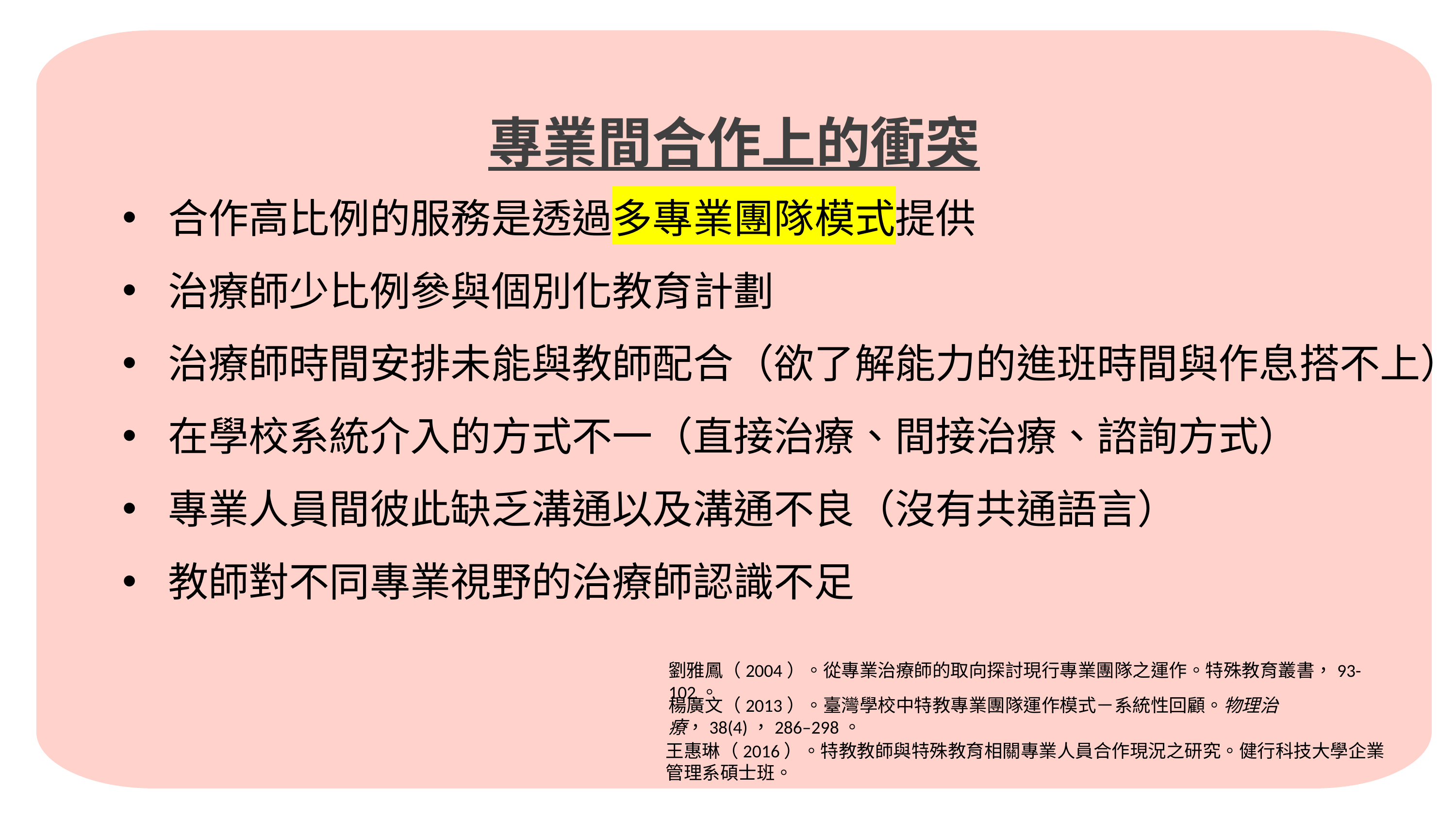

專業間合作上的衝突

合作高比例的服務是透過多專業團隊模式提供
治療師少比例參與個別化教育計劃
治療師時間安排未能與教師配合（欲了解能力的進班時間與作息搭不上）
在學校系統介入的方式不一（直接治療、間接治療、諮詢方式）
專業人員間彼此缺乏溝通以及溝通不良（沒有共通語言）
教師對不同專業視野的治療師認識不足

劉雅鳳（2004）。從專業治療師的取向探討現行專業團隊之運作。特殊教育叢書，93-102。
楊廣文（2013）。臺灣學校中特教專業團隊運作模式－系統性回顧。物理治療，38(4)，286–298。
王惠琳（2016）。特教教師與特殊教育相關專業人員合作現況之研究。健行科技大學企業管理系碩士班。